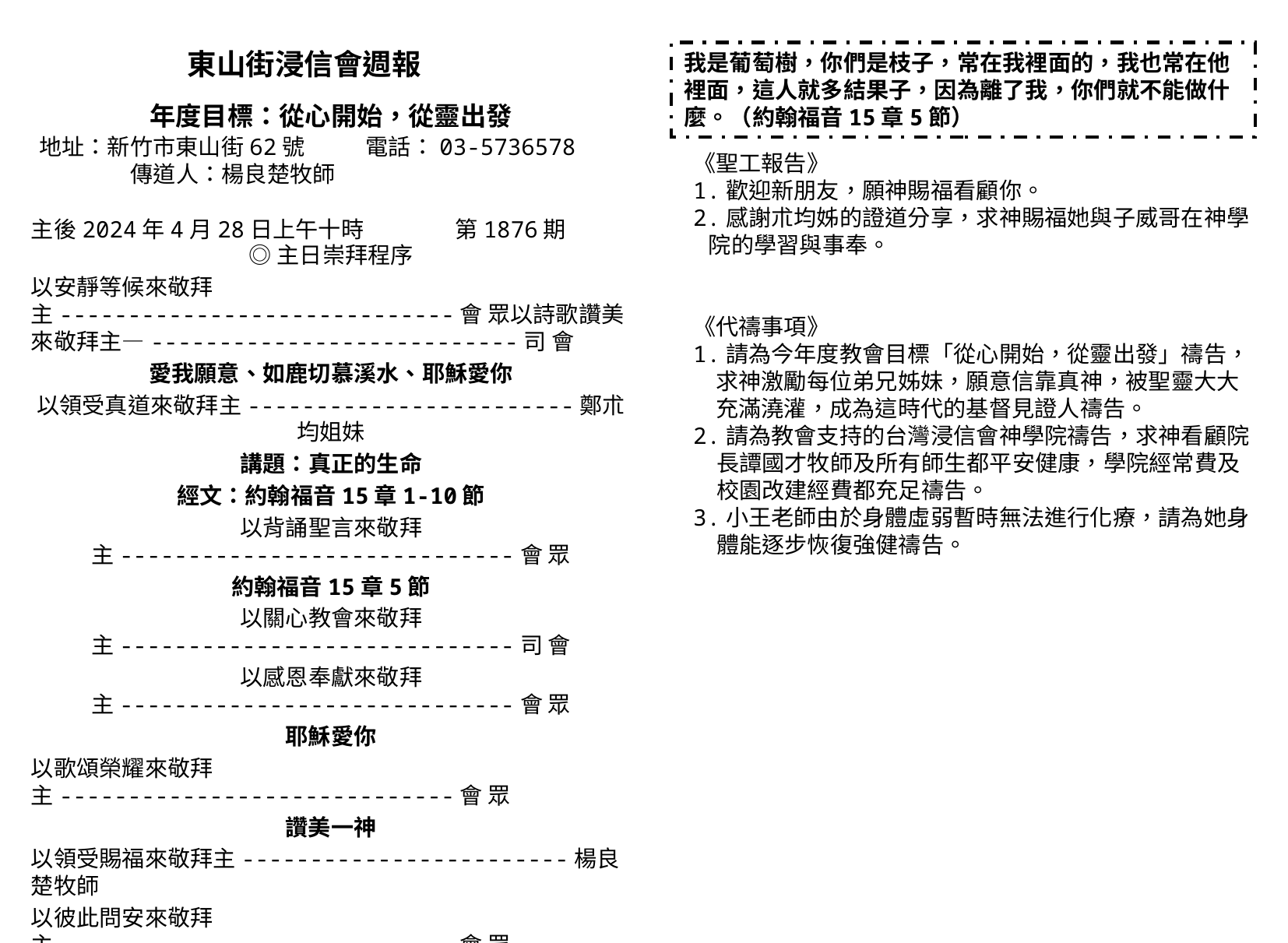

東山街浸信會週報

年度目標：從心開始，從靈出發

我是葡萄樹，你們是枝子，常在我裡面的，我也常在他裡面，這人就多結果子，因為離了我，你們就不能做什麼。（約翰福音15章5節）

地址：新竹市東山街62號            電話：03-5736578
                 傳道人：楊良楚牧師
《聖工報告》
1.歡迎新朋友，願神賜福看顧你。
2.感謝朮均姊的證道分享，求神賜福她與子威哥在神學
  院的學習與事奉。

《代禱事項》
1.請為今年度教會目標「從心開始，從靈出發」禱告，求神激勵每位弟兄姊妹，願意信靠真神，被聖靈大大充滿澆灌，成為這時代的基督見證人禱告。
2.請為教會支持的台灣浸信會神學院禱告，求神看顧院長譚國才牧師及所有師生都平安健康，學院經常費及校園改建經費都充足禱告。
3.小王老師由於身體虛弱暫時無法進行化療，請為她身體能逐步恢復強健禱告。
主後2024年4月28日上午十時                  第1876期
◎主日崇拜程序
以安靜等候來敬拜主-----------------------------會 眾以詩歌讚美來敬拜主—---------------------------司 會
愛我願意、如鹿切慕溪水、耶穌愛你
以領受真道來敬拜主------------------------鄭朮均姐妹
講題：真正的生命
經文：約翰福音15章1-10節
以背誦聖言來敬拜主-----------------------------會 眾
約翰福音15章5節
以關心教會來敬拜主-----------------------------司 會
以感恩奉獻來敬拜主-----------------------------會 眾
耶穌愛你
以歌頌榮耀來敬拜主-----------------------------會 眾
讚美一神
以領受賜福來敬拜主------------------------楊良楚牧師
以彼此問安來敬拜主-----------------------------會 眾
愛我們的家